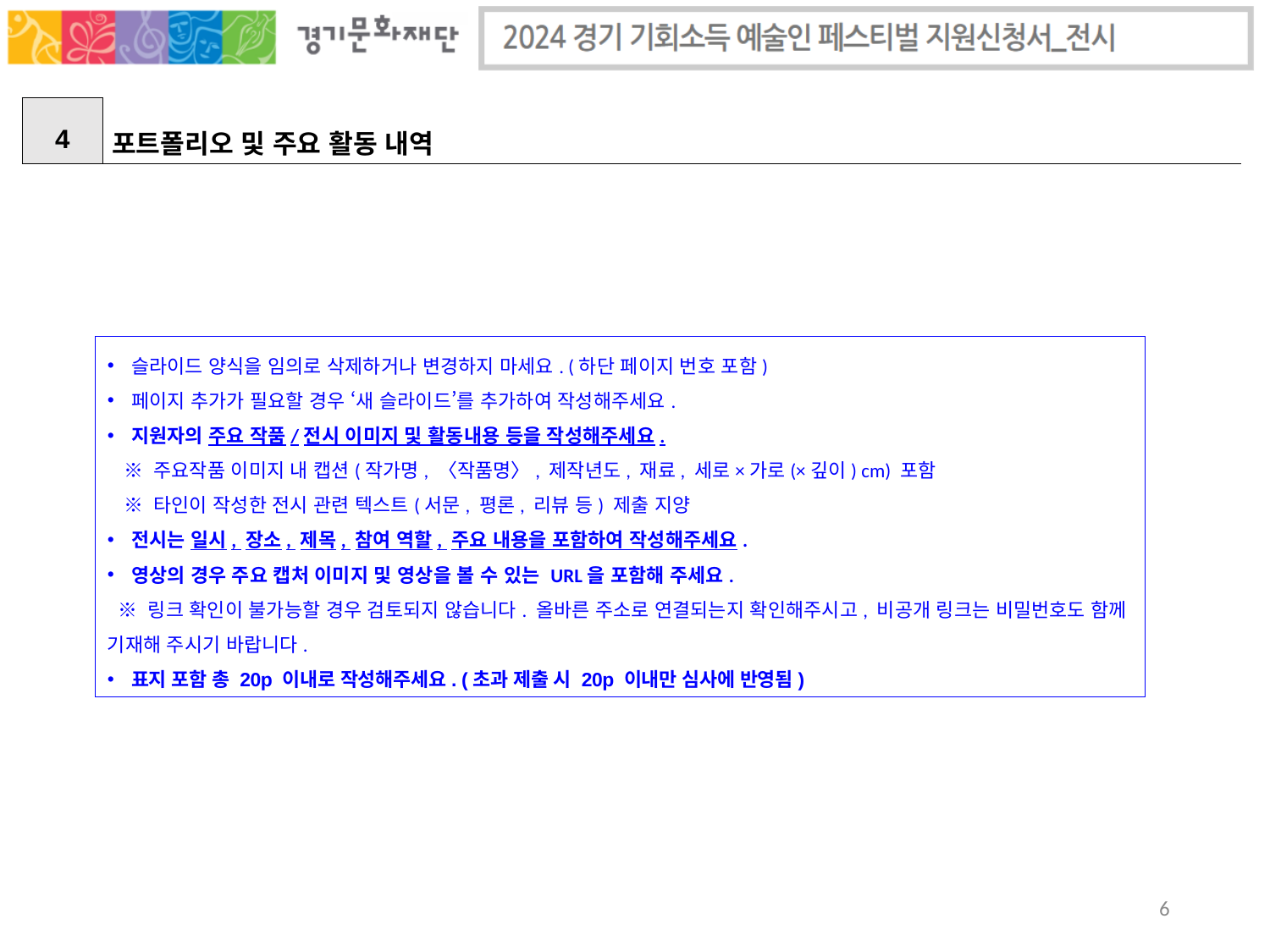

| 4 | 포트폴리오 및 주요 활동 내역 |
| --- | --- |
슬라이드 양식을 임의로 삭제하거나 변경하지 마세요. (하단 페이지 번호 포함)
페이지 추가가 필요할 경우 ‘새 슬라이드’를 추가하여 작성해주세요.
지원자의 주요 작품/전시 이미지 및 활동내용 등을 작성해주세요.
   ※ 주요작품 이미지 내 캡션(작가명, 〈작품명〉, 제작년도, 재료, 세로×가로(×깊이) cm) 포함
   ※ 타인이 작성한 전시 관련 텍스트(서문, 평론, 리뷰 등) 제출 지양
전시는 일시, 장소, 제목, 참여 역할, 주요 내용을 포함하여 작성해주세요.
영상의 경우 주요 캡처 이미지 및 영상을 볼 수 있는 URL을 포함해 주세요.
  ※ 링크 확인이 불가능할 경우 검토되지 않습니다. 올바른 주소로 연결되는지 확인해주시고, 비공개 링크는 비밀번호도 함께 기재해 주시기 바랍니다.
표지 포함 총 20p 이내로 작성해주세요. (초과 제출 시 20p 이내만 심사에 반영됨)

6